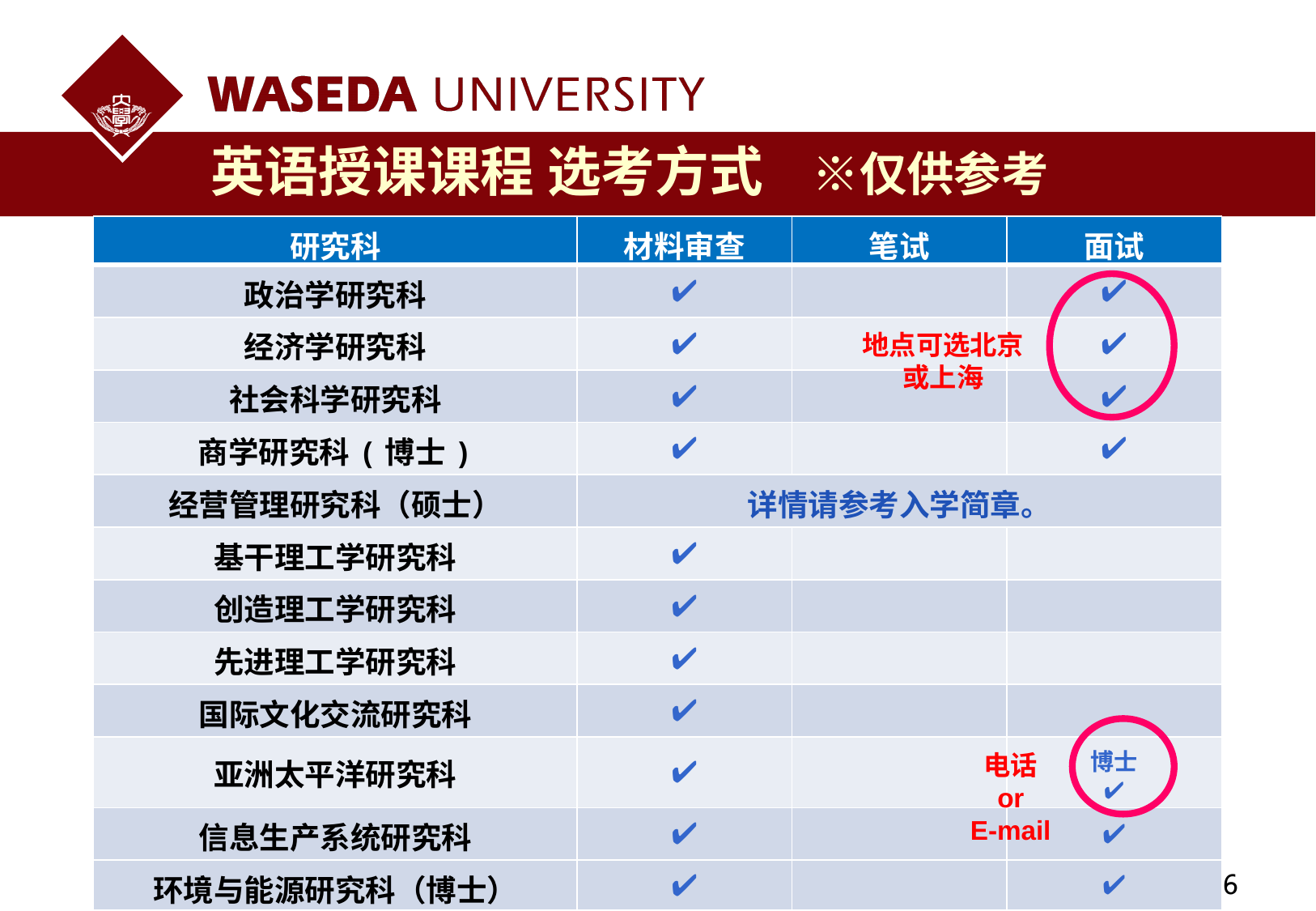

英语授课课程 选考方式    ※仅供参考
| 研究科 | 材料审查 | 笔试 | 面试 |
| --- | --- | --- | --- |
| 政治学研究科 | ✔ |  | ✔ |
| 经济学研究科 | ✔ |  | ✔ |
| 社会科学研究科 | ✔ |  | ✔ |
| 商学研究科(博士) | ✔ |  | ✔ |
| 经营管理研究科（硕士） | 详情请参考入学简章。 |  |  |
| 基干理工学研究科 | ✔ |  |  |
| 创造理工学研究科 | ✔ |  |  |
| 先进理工学研究科 | ✔ |  |  |
| 国际文化交流研究科 | ✔ |  |  |
| 亚洲太平洋研究科 | ✔ |  | 博士 ✔ |
| 信息生产系统研究科 | ✔ |  | ✔ |
| 环境与能源研究科（博士） | ✔ |  | ✔ |

地点可选北京
或上海

电话
or
E-mail